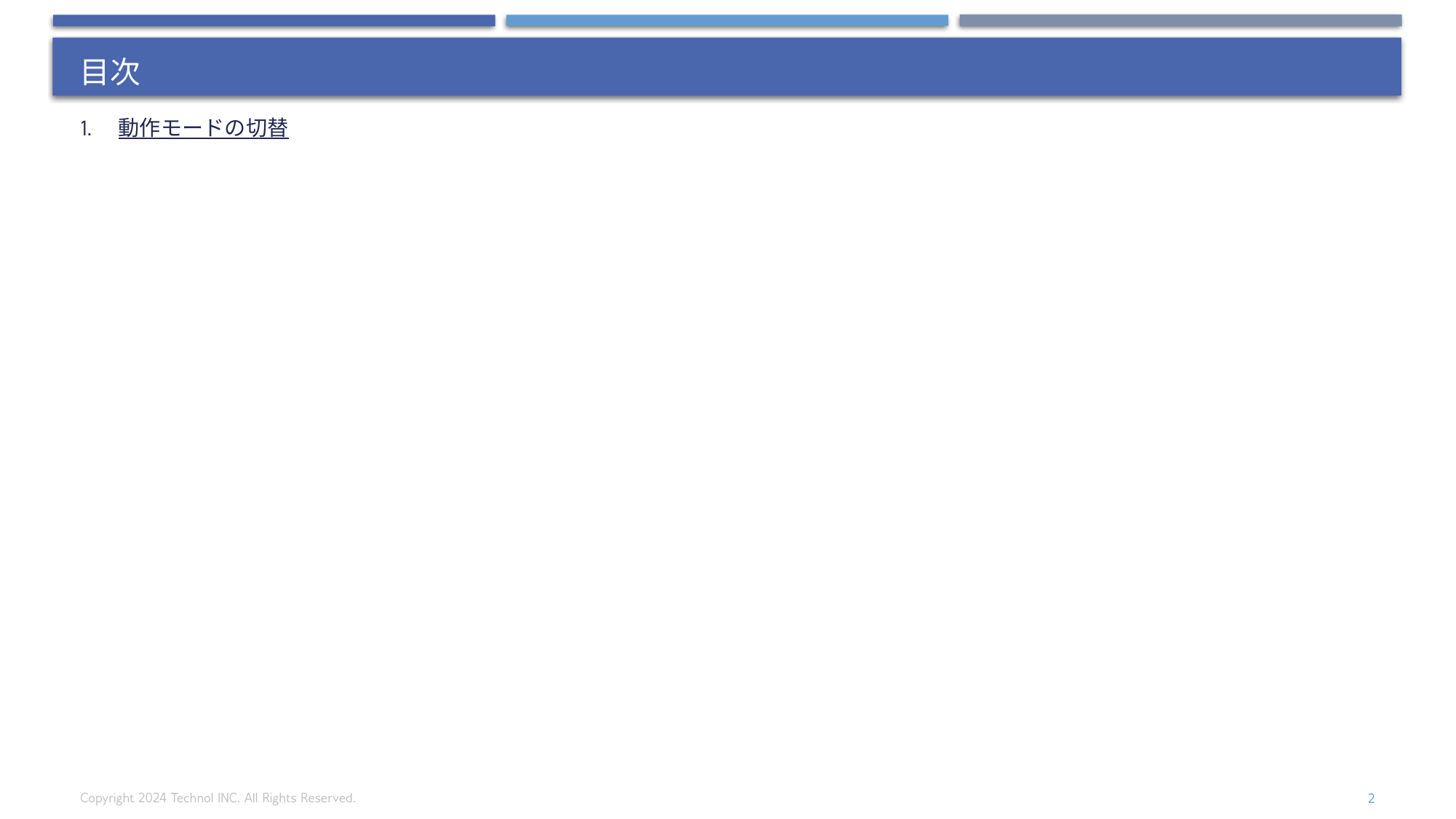

# 目次
1.　動作モードの切替
Copyright 2024 Technol INC. All Rights Reserved.
2